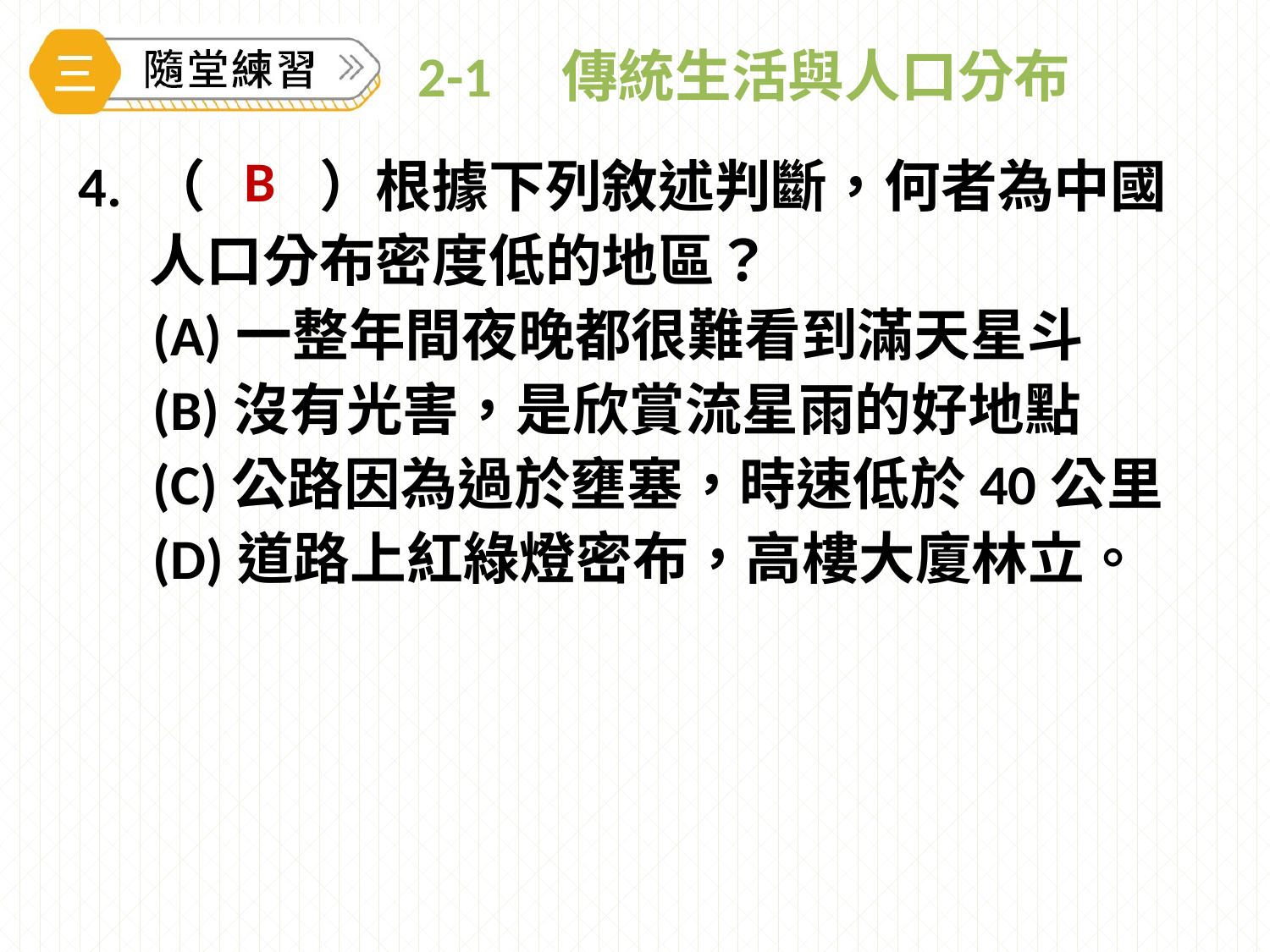

# 2-1　傳統生活與人口分布
4.	（　　）根據下列敘述判斷，何者為中國人口分布密度低的地區？
(A)一整年間夜晚都很難看到滿天星斗
(B)沒有光害，是欣賞流星雨的好地點
(C)公路因為過於壅塞，時速低於40公里
(D)道路上紅綠燈密布，高樓大廈林立。
B